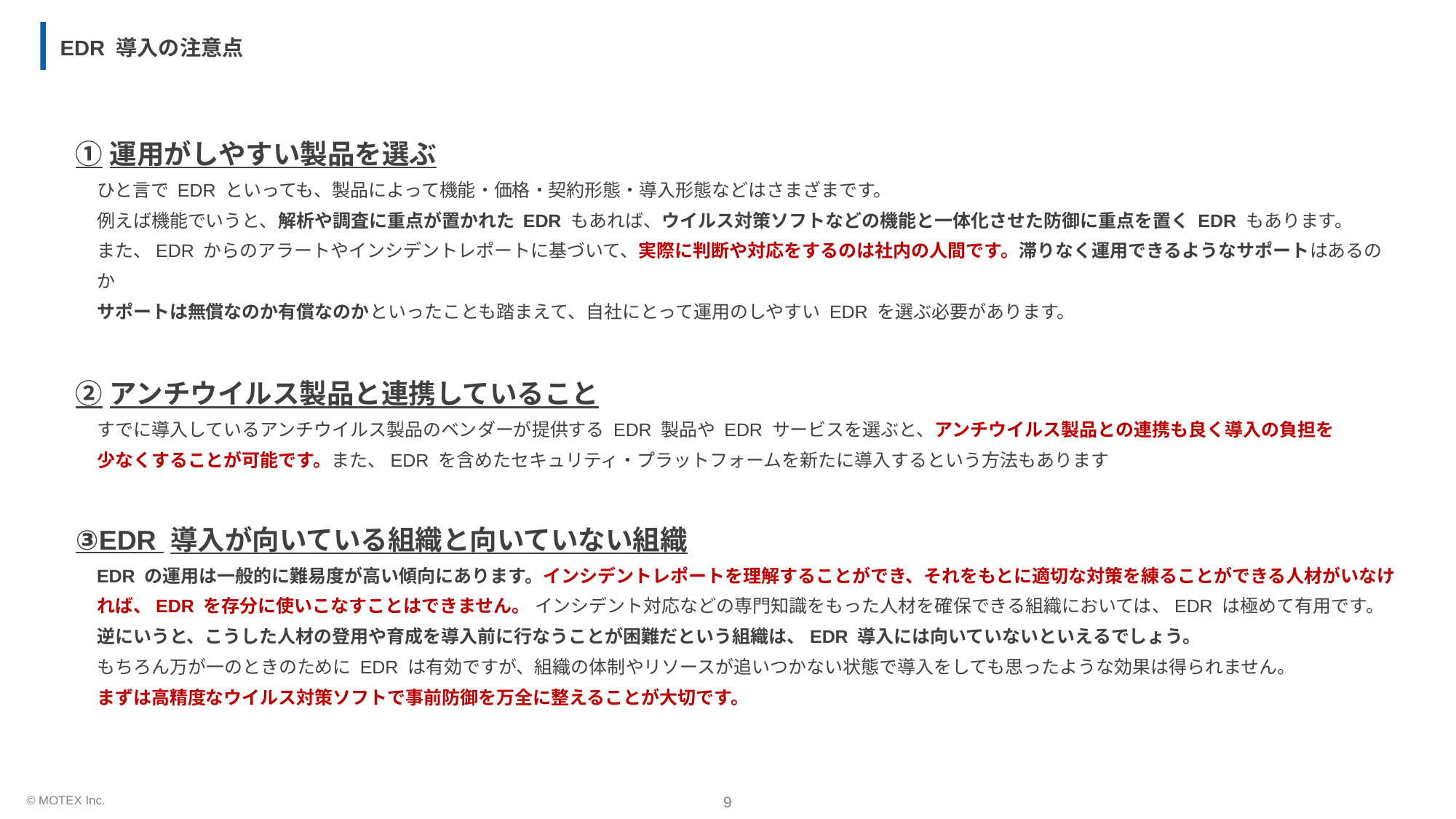

EDR 導入の注意点
①運用がしやすい製品を選ぶ
ひと言で EDR といっても、製品によって機能・価格・契約形態・導入形態などはさまざまです。
例えば機能でいうと、解析や調査に重点が置かれた EDR もあれば、ウイルス対策ソフトなどの機能と一体化させた防御に重点を置く EDR もあります。
また、EDR からのアラートやインシデントレポートに基づいて、実際に判断や対応をするのは社内の人間です。滞りなく運用できるようなサポートはあるのか
サポートは無償なのか有償なのかといったことも踏まえて、自社にとって運用のしやすい EDR を選ぶ必要があります。

②アンチウイルス製品と連携していること
すでに導入しているアンチウイルス製品のベンダーが提供する EDR 製品や EDR サービスを選ぶと、アンチウイルス製品との連携も良く導入の負担を
少なくすることが可能です。また、EDR を含めたセキュリティ・プラットフォームを新たに導入するという方法もあります

③EDR 導入が向いている組織と向いていない組織
EDR の運用は一般的に難易度が高い傾向にあります。インシデントレポートを理解することができ、それをもとに適切な対策を練ることができる人材がいなければ、EDR を存分に使いこなすことはできません。 インシデント対応などの専門知識をもった人材を確保できる組織においては、EDR は極めて有用です。逆にいうと、こうした人材の登用や育成を導入前に行なうことが困難だという組織は、EDR 導入には向いていないといえるでしょう。
もちろん万が一のときのために EDR は有効ですが、組織の体制やリソースが追いつかない状態で導入をしても思ったような効果は得られません。
まずは高精度なウイルス対策ソフトで事前防御を万全に整えることが大切です。